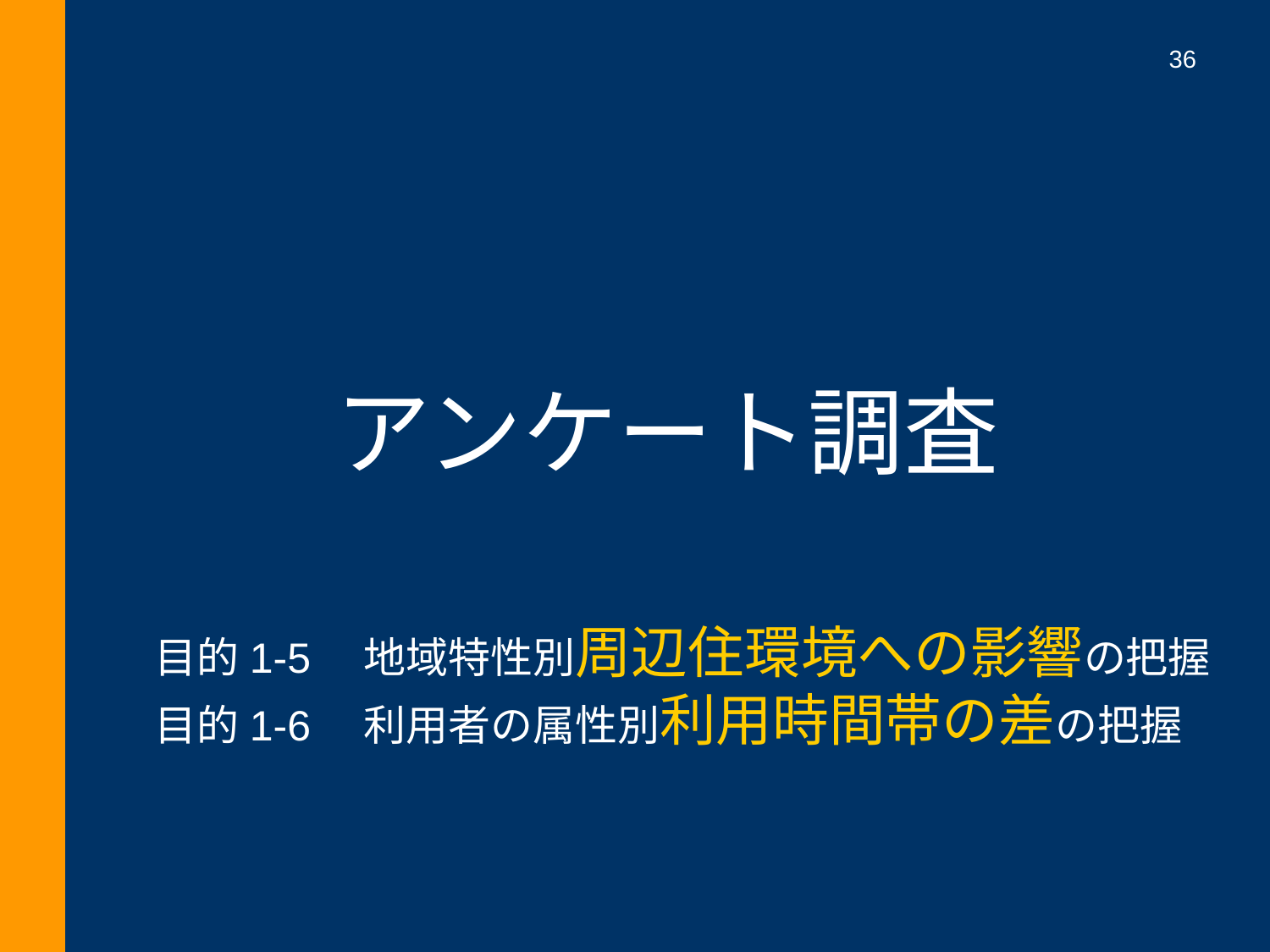

# アンケート調査
36
目的1-5　地域特性別周辺住環境への影響の把握
目的1-6　利用者の属性別利用時間帯の差の把握